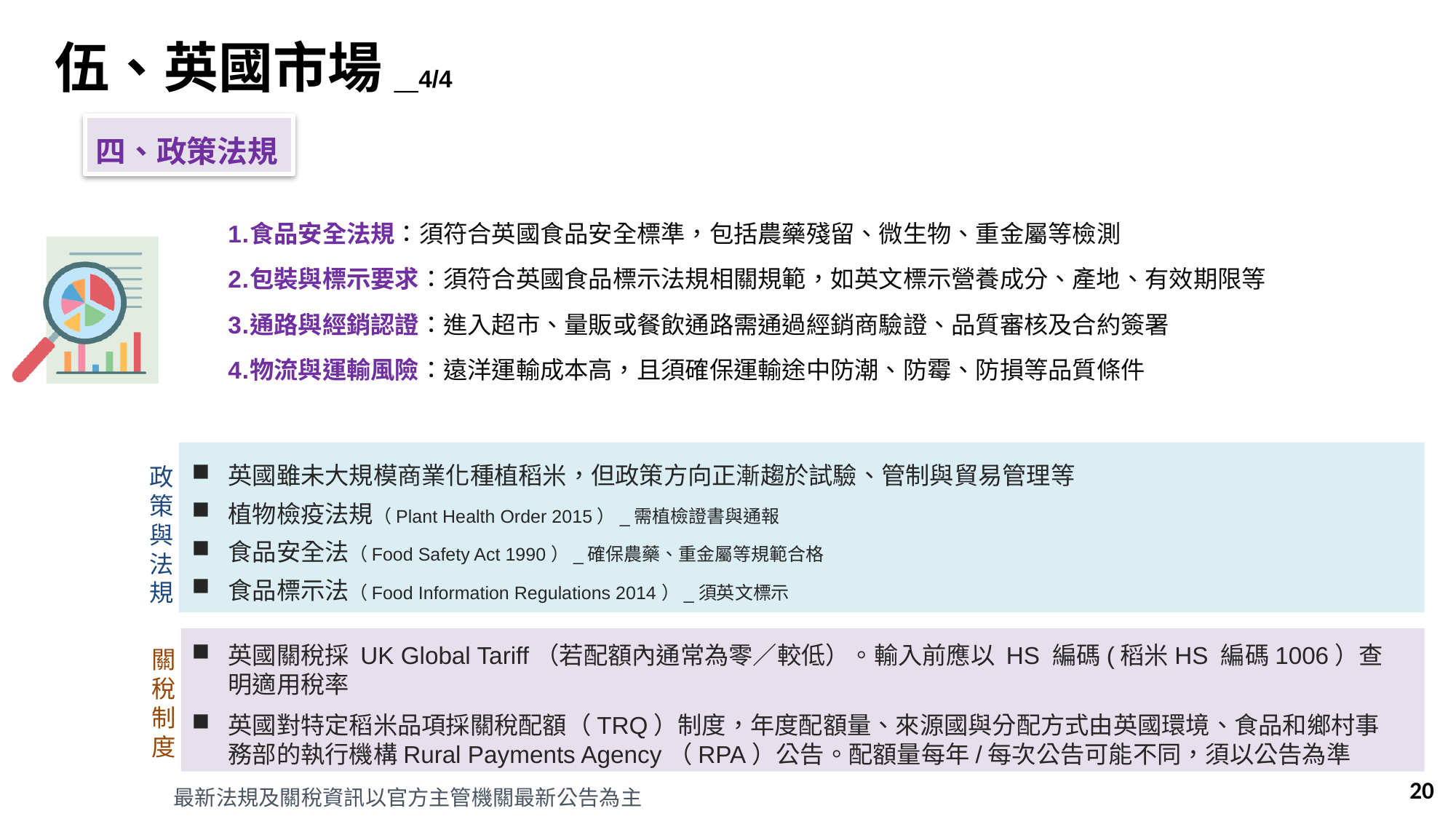

伍、英國市場_4/4
四、政策法規
食品安全法規：須符合英國食品安全標準，包括農藥殘留、微生物、重金屬等檢測
包裝與標示要求：須符合英國食品標示法規相關規範，如英文標示營養成分、產地、有效期限等
通路與經銷認證：進入超市、量販或餐飲通路需通過經銷商驗證、品質審核及合約簽署
物流與運輸風險：遠洋運輸成本高，且須確保運輸途中防潮、防霉、防損等品質條件

英國雖未大規模商業化種植稻米，但政策方向正漸趨於試驗、管制與貿易管理等
植物檢疫法規（Plant Health Order 2015）_需植檢證書與通報
食品安全法（Food Safety Act 1990）_確保農藥、重金屬等規範合格
食品標示法（Food Information Regulations 2014）_須英文標示
政策與法規
英國關稅採 UK Global Tariff（若配額內通常為零／較低）。輸入前應以 HS 編碼(稻米HS 編碼1006）查明適用稅率
英國對特定稻米品項採關稅配額（TRQ）制度，年度配額量、來源國與分配方式由英國環境、食品和鄉村事務部的執行機構Rural Payments Agency（RPA）公告。配額量每年/每次公告可能不同，須以公告為準

關稅制度
20
最新法規及關稅資訊以官方主管機關最新公告為主